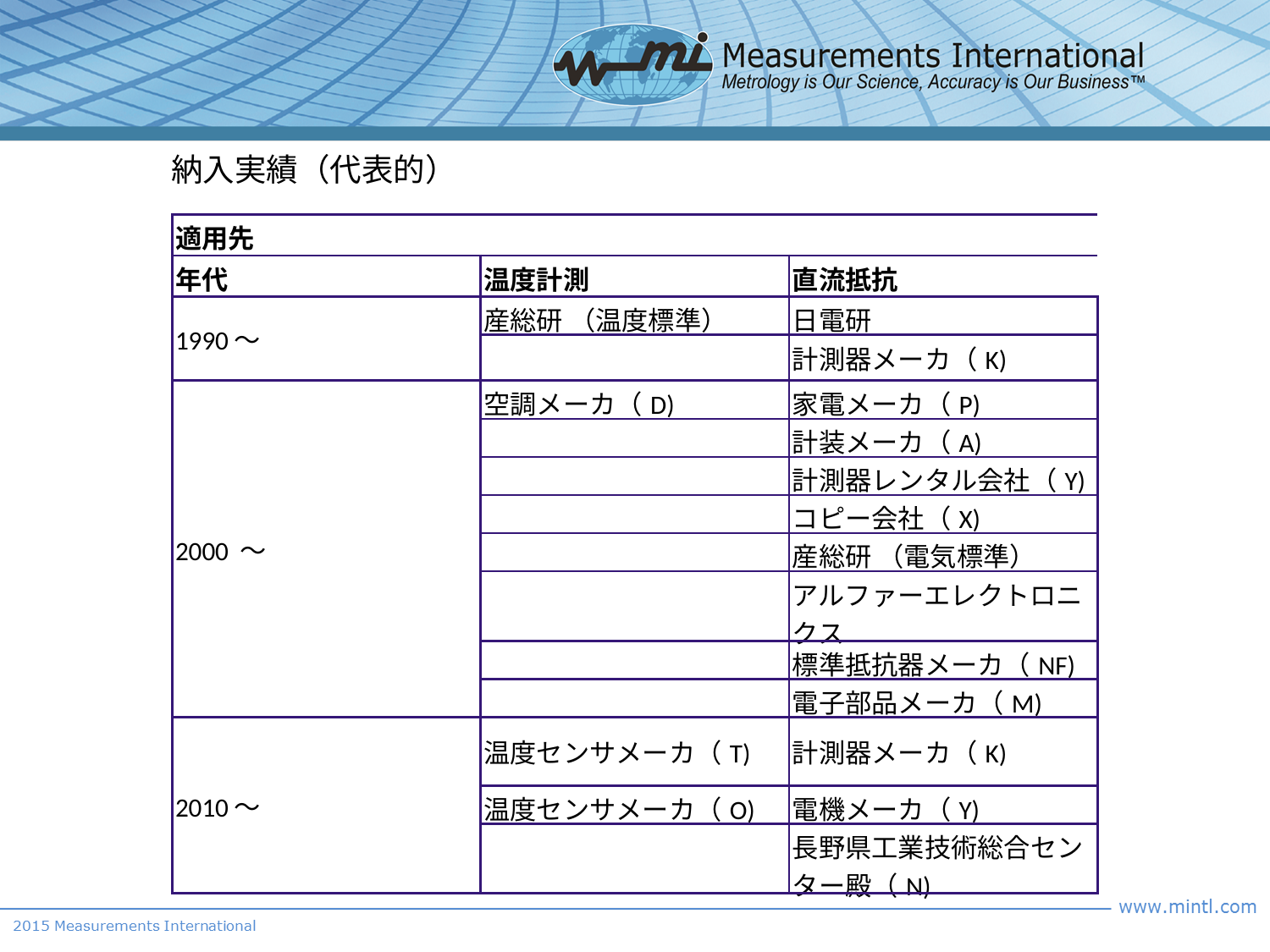

納入実績（代表的）
| 適用先 |  |  |
| --- | --- | --- |
| 年代 | 温度計測 | 直流抵抗 |
| 1990～ | 産総研 （温度標準） | 日電研 |
|  |  | 計測器メーカ（K) |
| 2000 ～ | 空調メーカ（D) | 家電メーカ（P) |
|  |  | 計装メーカ（A) |
|  |  | 計測器レンタル会社（Y) |
|  |  | コピー会社（X) |
|  |  | 産総研 （電気標準） |
|  |  | アルファーエレクトロニクス |
|  |  | 標準抵抗器メーカ（NF) |
|  |  | 電子部品メーカ（M) |
| 2010～ | 温度センサメーカ（T) | 計測器メーカ（K) |
|  | 温度センサメーカ（O) | 電機メーカ（Y) |
|  |  | 長野県工業技術総合センター殿（N) |